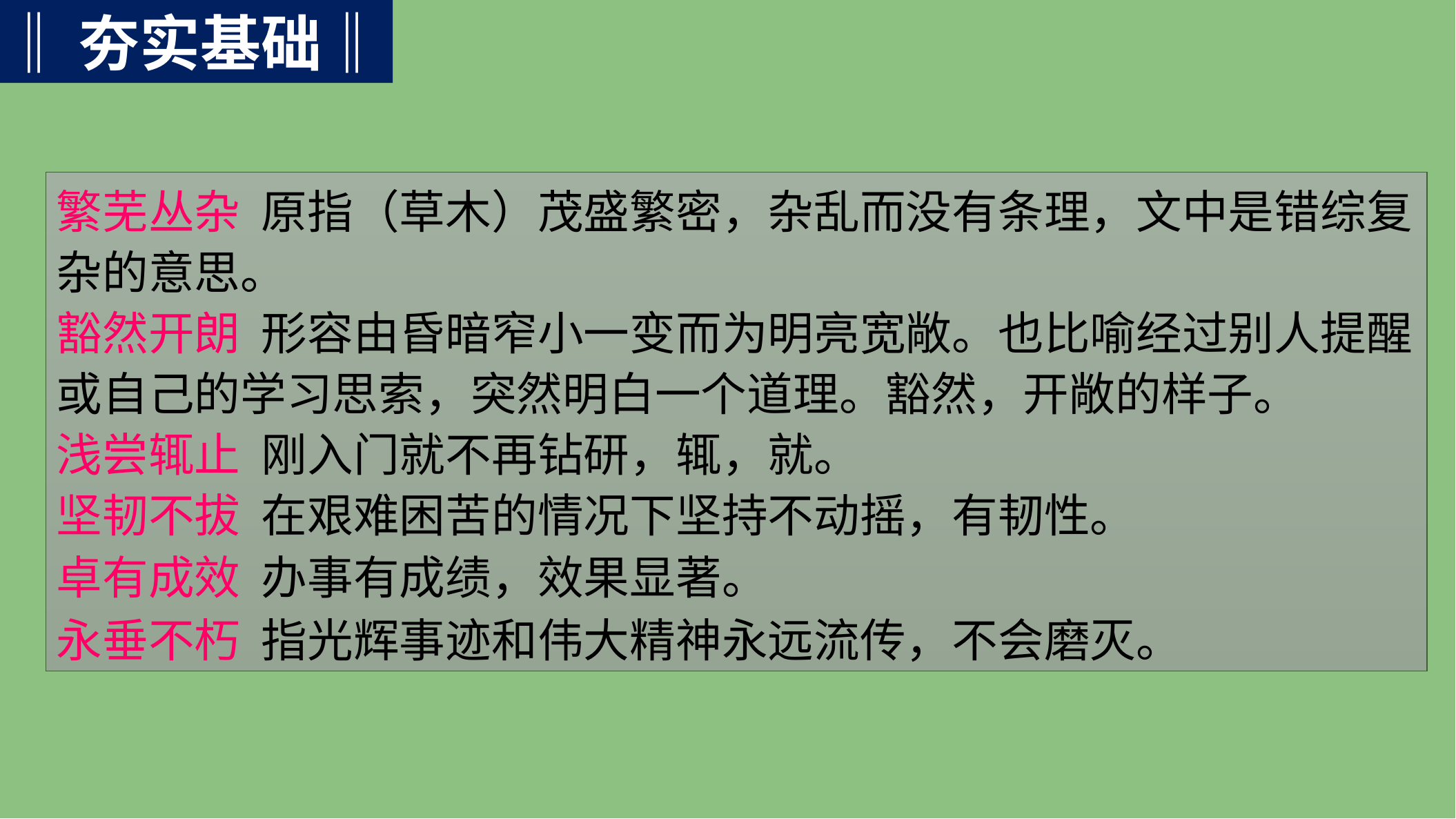

‖夯实基础‖
繁芜丛杂  原指（草木）茂盛繁密，杂乱而没有条理，文中是错综复杂的意思。
豁然开朗  形容由昏暗窄小一变而为明亮宽敞。也比喻经过别人提醒或自己的学习思索，突然明白一个道理。豁然，开敞的样子。
浅尝辄止  刚入门就不再钻研，辄，就。
坚韧不拔  在艰难困苦的情况下坚持不动摇，有韧性。
卓有成效  办事有成绩，效果显著。
永垂不朽  指光辉事迹和伟大精神永远流传，不会磨灭。